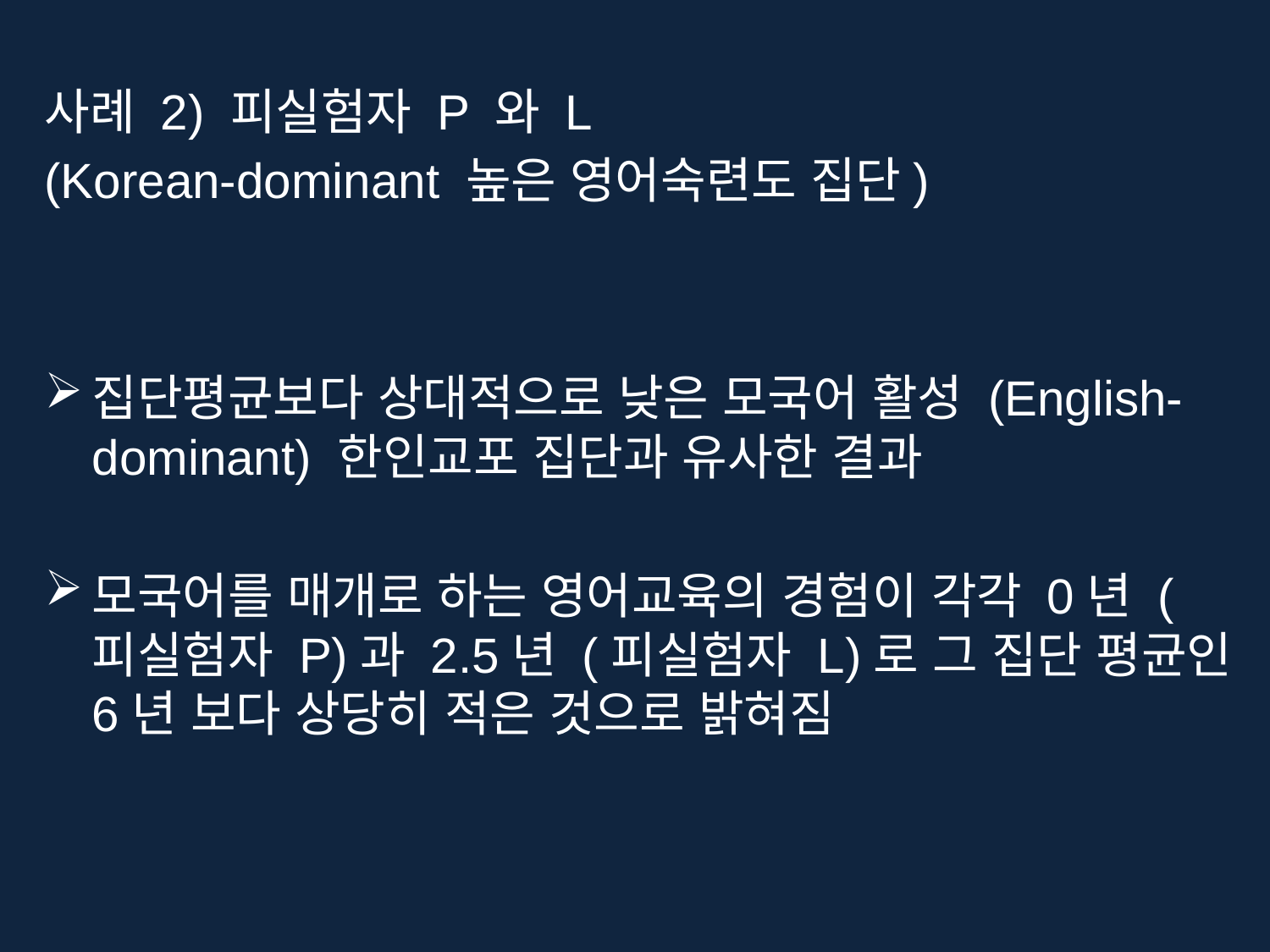

사례 2) 피실험자 P 와 L
(Korean-dominant 높은 영어숙련도 집단)

집단평균보다 상대적으로 낮은 모국어 활성 (English-dominant) 한인교포 집단과 유사한 결과

모국어를 매개로 하는 영어교육의 경험이 각각 0년 (피실험자 P)과 2.5년 (피실험자 L)로 그 집단 평균인 6년 보다 상당히 적은 것으로 밝혀짐